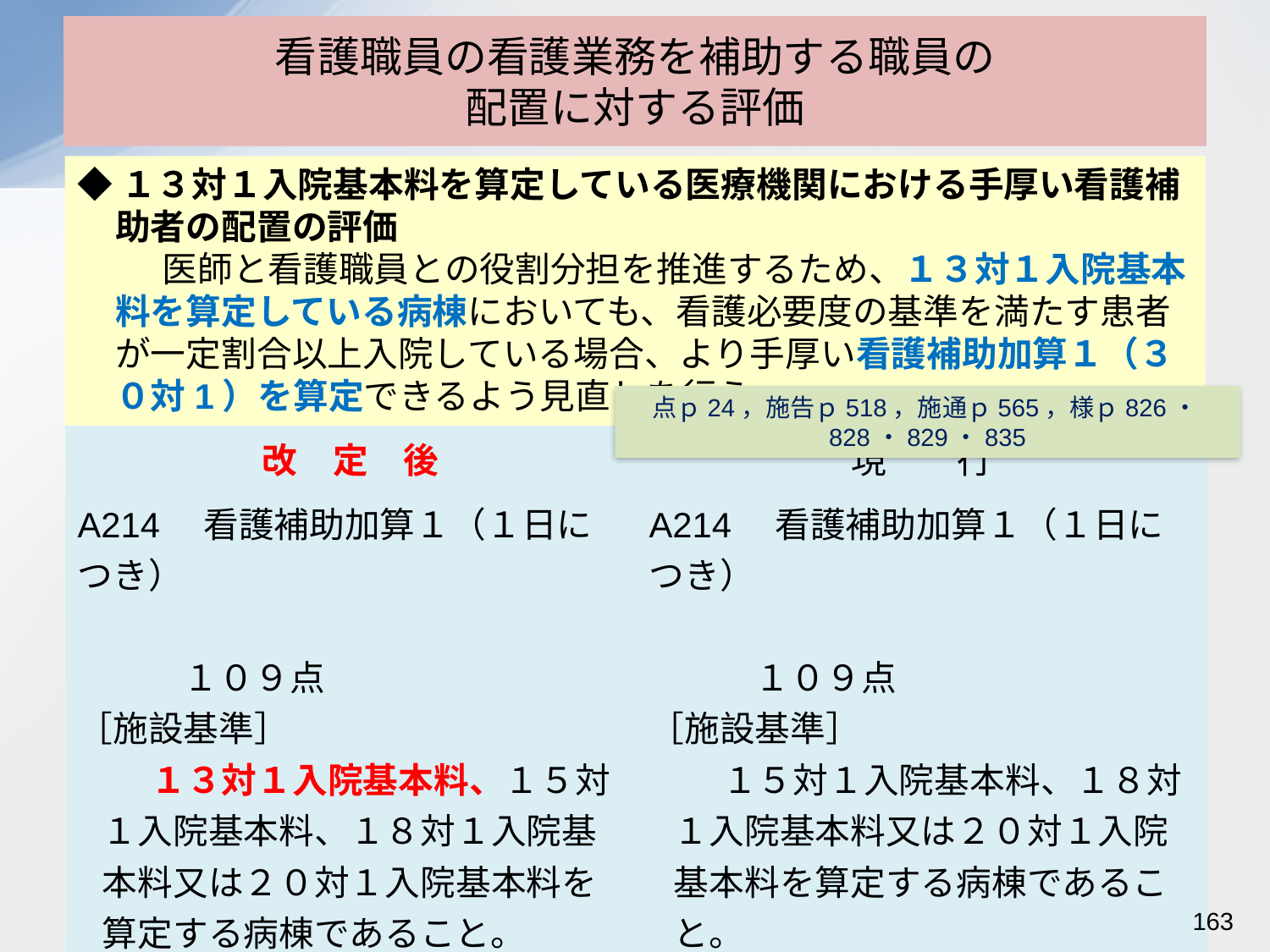

# 看護職員の看護業務を補助する職員の 配置に対する評価
◆１３対１入院基本料を算定している医療機関における手厚い看護補助者の配置の評価
　医師と看護職員との役割分担を推進するため、１３対１入院基本料を算定している病棟においても、看護必要度の基準を満たす患者が一定割合以上入院している場合、より手厚い看護補助加算１（３０対1）を算定できるよう見直しを行う。

[算定要件]
　１３対１入院基本料を算定している病棟において看護補助加算１を算定する場合には、看護必要度の基準を満たす患者を、１割以上入院させていること。
点ｐ24，施告ｐ518，施通ｐ565，様ｐ826・828・829・835
| 改　定　後 | 現　　行 |
| --- | --- |
| A214　看護補助加算１（１日につき） 　　　　　　　　　　　　　　　　　　１０９点 ［施設基準］ 　１３対１入院基本料、１５対１入院基本料、１８対１入院基本料又は２０対１入院基本料を算定する病棟であること。 | A214　看護補助加算１（１日につき） 　　　　　　　　　　　　　　　　　　１０９点 ［施設基準］ 　１５対１入院基本料、１８対１入院基本料又は２０対１入院基本料を算定する病棟であること。 |
163